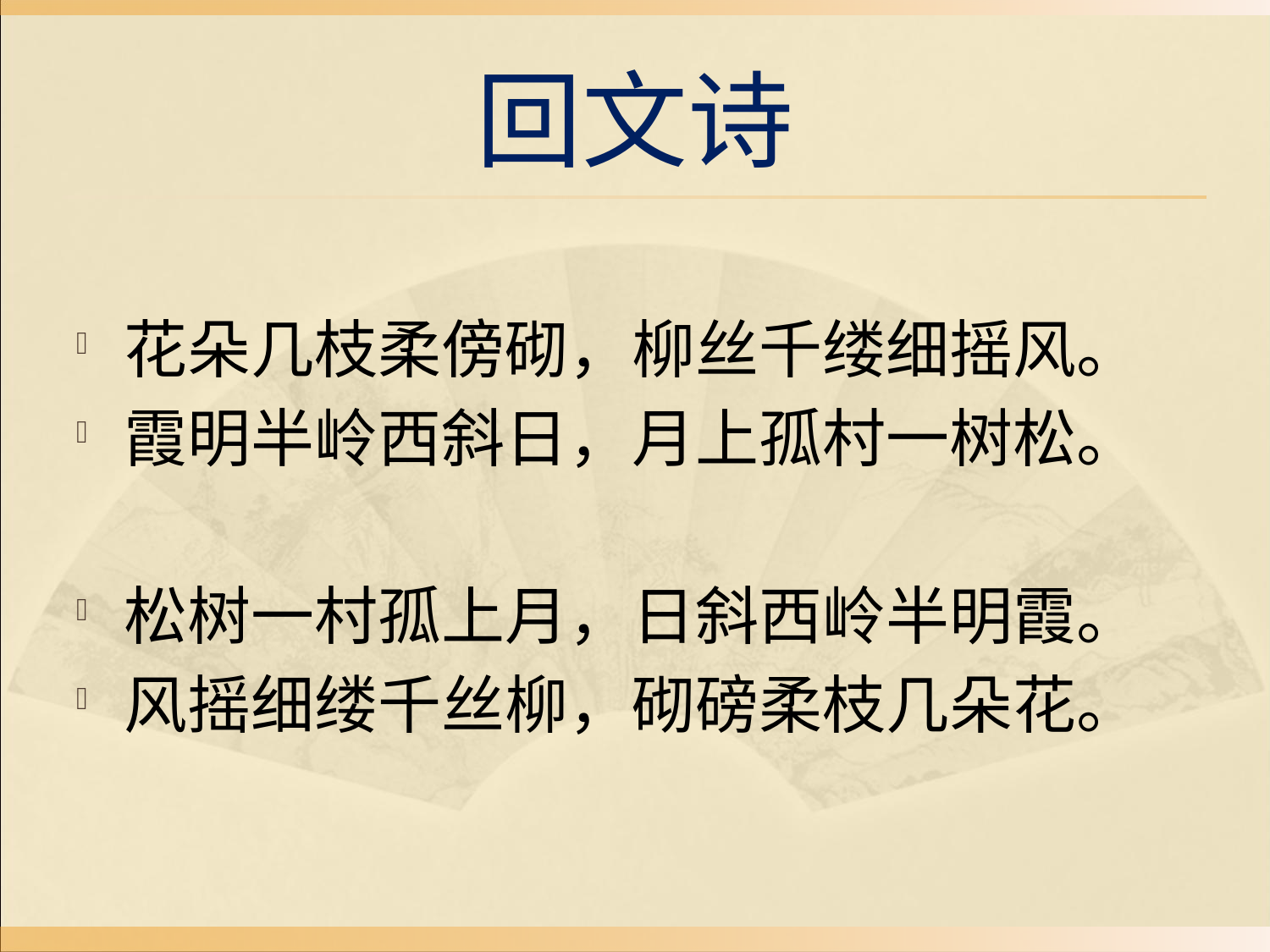

# 回文诗

花朵几枝柔傍砌，柳丝千缕细摇风。
霞明半岭西斜日，月上孤村一树松。

松树一村孤上月，日斜西岭半明霞。
风摇细缕千丝柳，砌磅柔枝几朵花。